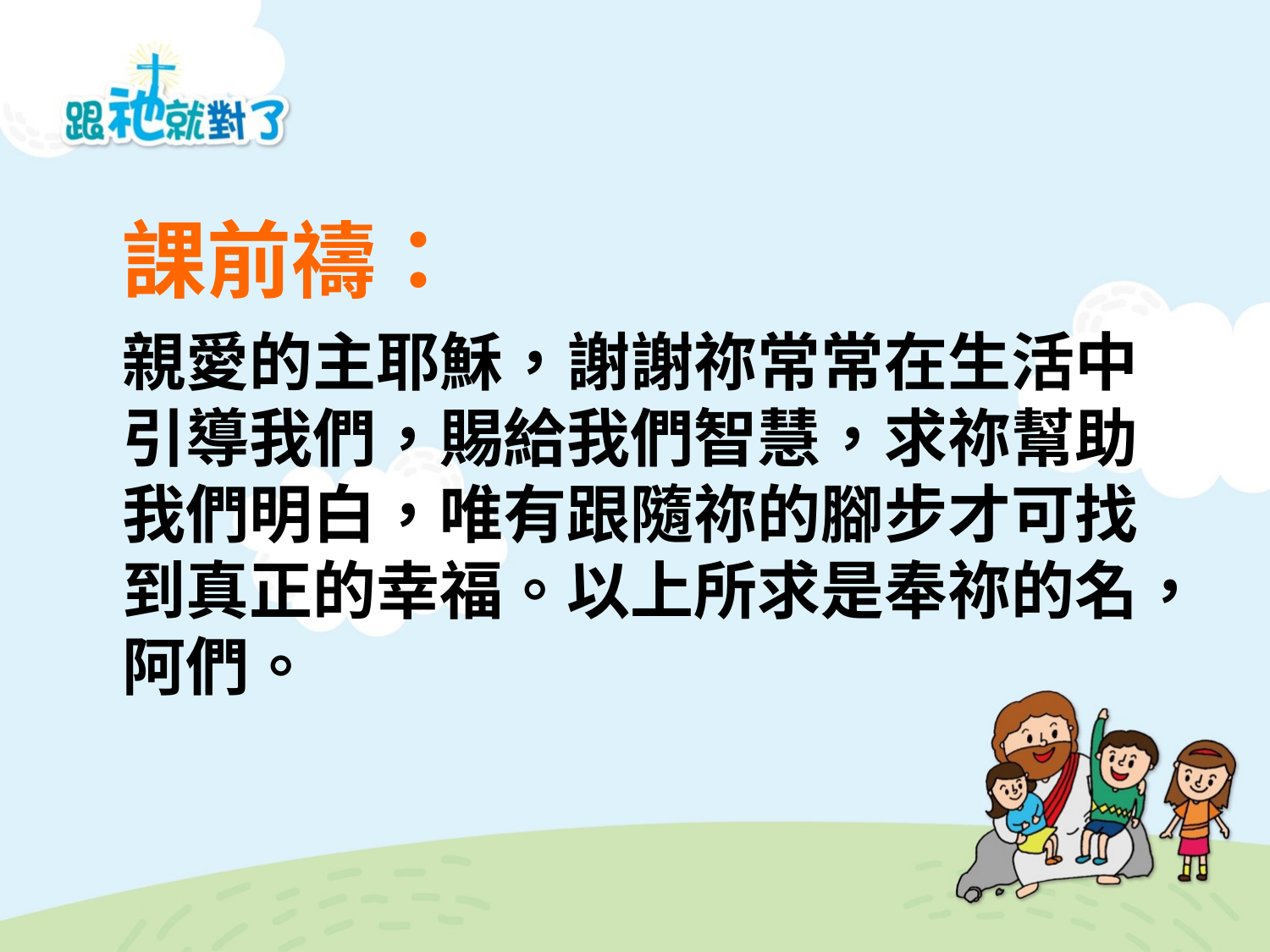

課前禱：
親愛的主耶穌，謝謝祢常常在生活中引導我們，賜給我們智慧，求祢幫助我們明白，唯有跟隨祢的腳步才可找到真正的幸福。以上所求是奉祢的名，阿們。